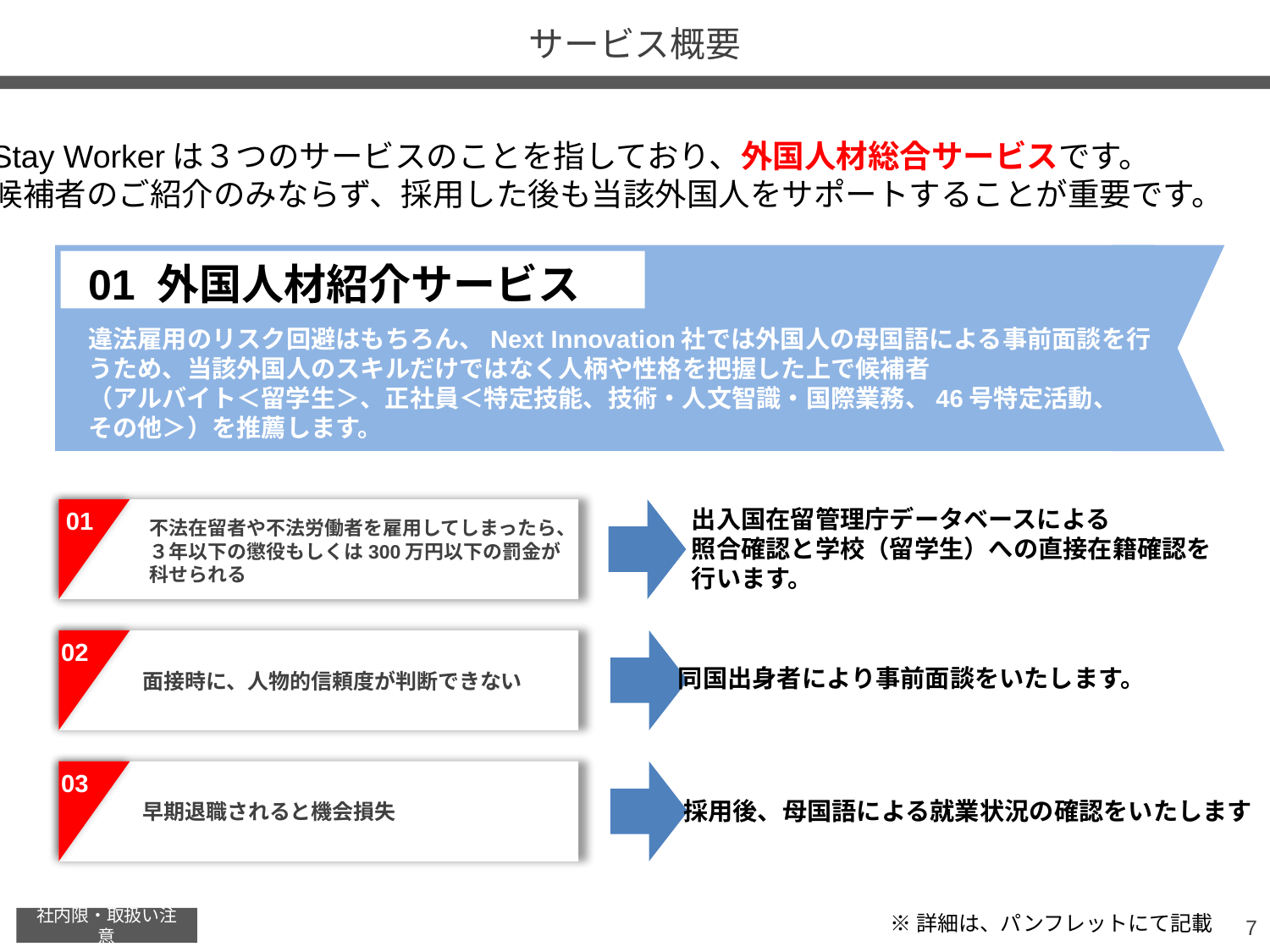

# サービス概要
Stay Workerは３つのサービスのことを指しており、外国人材総合サービスです。
候補者のご紹介のみならず、採用した後も当該外国人をサポートすることが重要です。

01 外国人材紹介サービス
違法雇用のリスク回避はもちろん、Next Innovation社では外国人の母国語による事前面談を行うため、当該外国人のスキルだけではなく人柄や性格を把握した上で候補者
（アルバイト＜留学生＞、正社員＜特定技能、技術・人文智識・国際業務、46号特定活動、
その他＞）を推薦します。
出入国在留管理庁データベースによる
照合確認と学校（留学生）への直接在籍確認を
行います。
01

不法在留者や不法労働者を雇用してしまったら、
３年以下の懲役もしくは300万円以下の罰金が
科せられる
02

同国出身者により事前面談をいたします。
面接時に、人物的信頼度が判断できない
03

採用後、母国語による就業状況の確認をいたします
早期退職されると機会損失
※詳細は、パンフレットにて記載
7